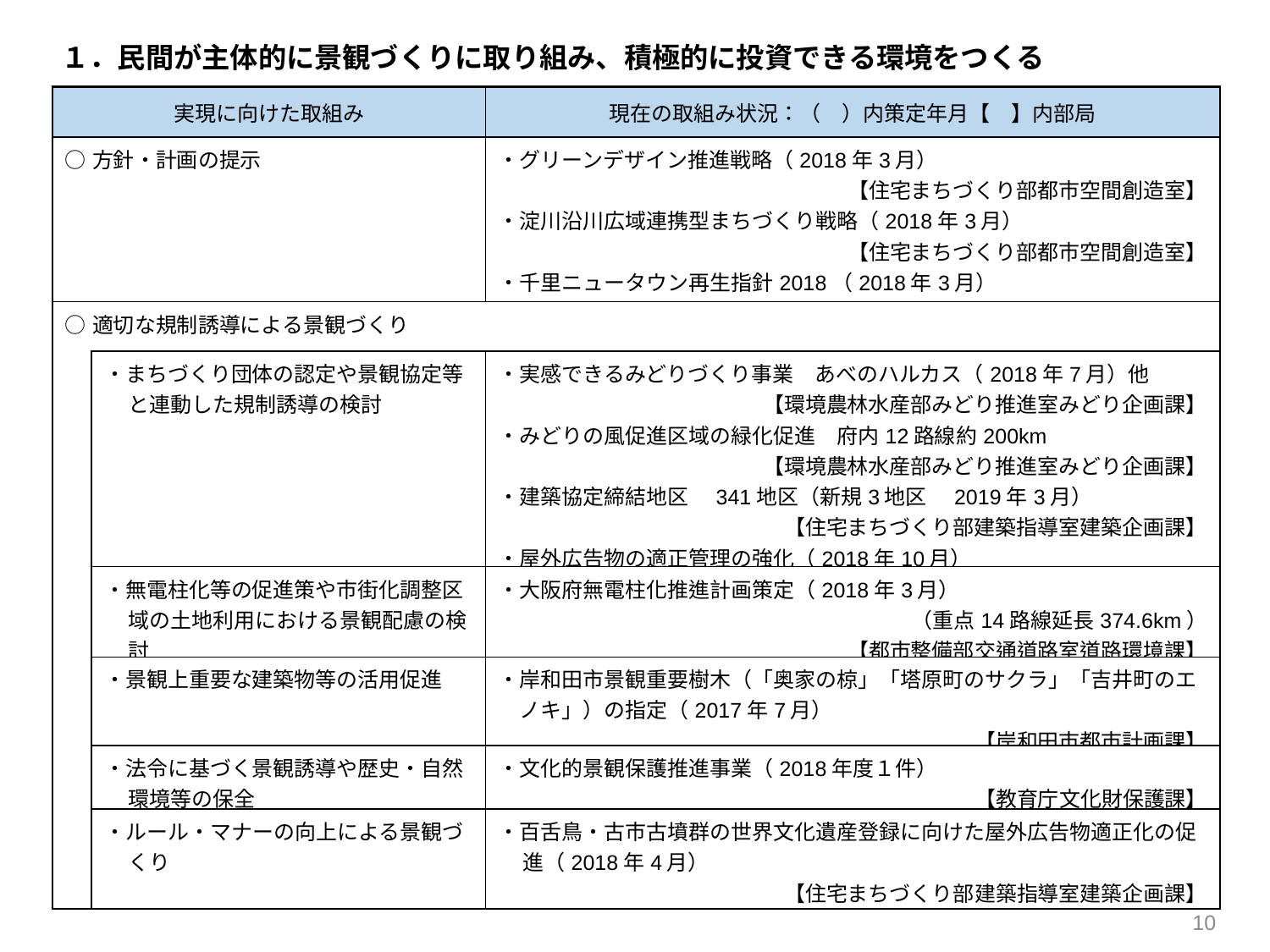

１．民間が主体的に景観づくりに取り組み、積極的に投資できる環境をつくる
| 実現に向けた取組み |  | 現在の取組み状況：（　）内策定年月【　】内部局 |
| --- | --- | --- |
| ○方針・計画の提示 |  | ・グリーンデザイン推進戦略（2018年3月） 【住宅まちづくり部都市空間創造室】 ・淀川沿川広域連携型まちづくり戦略（2018年3月） 【住宅まちづくり部都市空間創造室】 ・千里ニュータウン再生指針2018（2018年3月） 【住宅まちづくり部都市居住課】 |
| ○適切な規制誘導による景観づくり |  |  |
|  | ・まちづくり団体の認定や景観協定等と連動した規制誘導の検討 | ・実感できるみどりづくり事業　あべのハルカス（2018年7月）他 【環境農林水産部みどり推進室みどり企画課】 ・みどりの風促進区域の緑化促進　府内12路線約200km 【環境農林水産部みどり推進室みどり企画課】 ・建築協定締結地区　341地区（新規3地区　2019年3月） 【住宅まちづくり部建築指導室建築企画課】 ・屋外広告物の適正管理の強化（2018年10月） 【住宅まちづくり部建築指導室建築企画課】 |
|  | ・無電柱化等の促進策や市街化調整区域の土地利用における景観配慮の検討 | ・大阪府無電柱化推進計画策定（2018年3月） （重点14路線延長374.6km） 【都市整備部交通道路室道路環境課】 |
|  | ・景観上重要な建築物等の活用促進 | ・岸和田市景観重要樹木（「奥家の椋」「塔原町のサクラ」「吉井町のエ 　ノキ」）の指定（2017年7月） 【岸和田市都市計画課】 |
|  | ・法令に基づく景観誘導や歴史・自然環境等の保全 | ・文化的景観保護推進事業（2018年度１件） 【教育庁文化財保護課】 |
|  | ・ルール・マナーの向上による景観づくり | ・百舌鳥・古市古墳群の世界文化遺産登録に向けた屋外広告物適正化の促進（2018年4月） 【住宅まちづくり部建築指導室建築企画課】 |
10